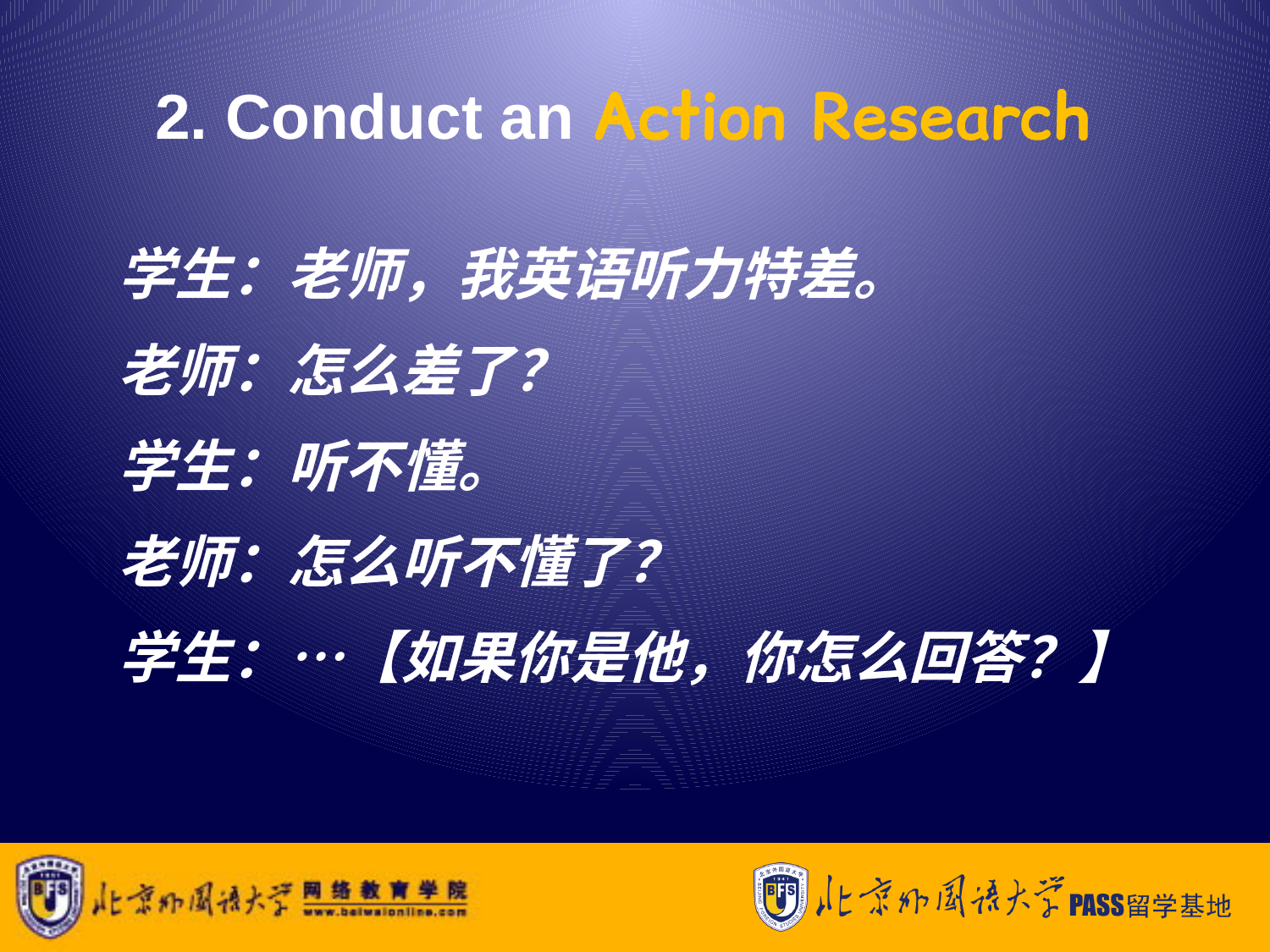

# 2. Conduct an Action Research
学生：老师，我英语听力特差。
老师：怎么差了？
学生：听不懂。
老师：怎么听不懂了？
学生：…【如果你是他，你怎么回答？】